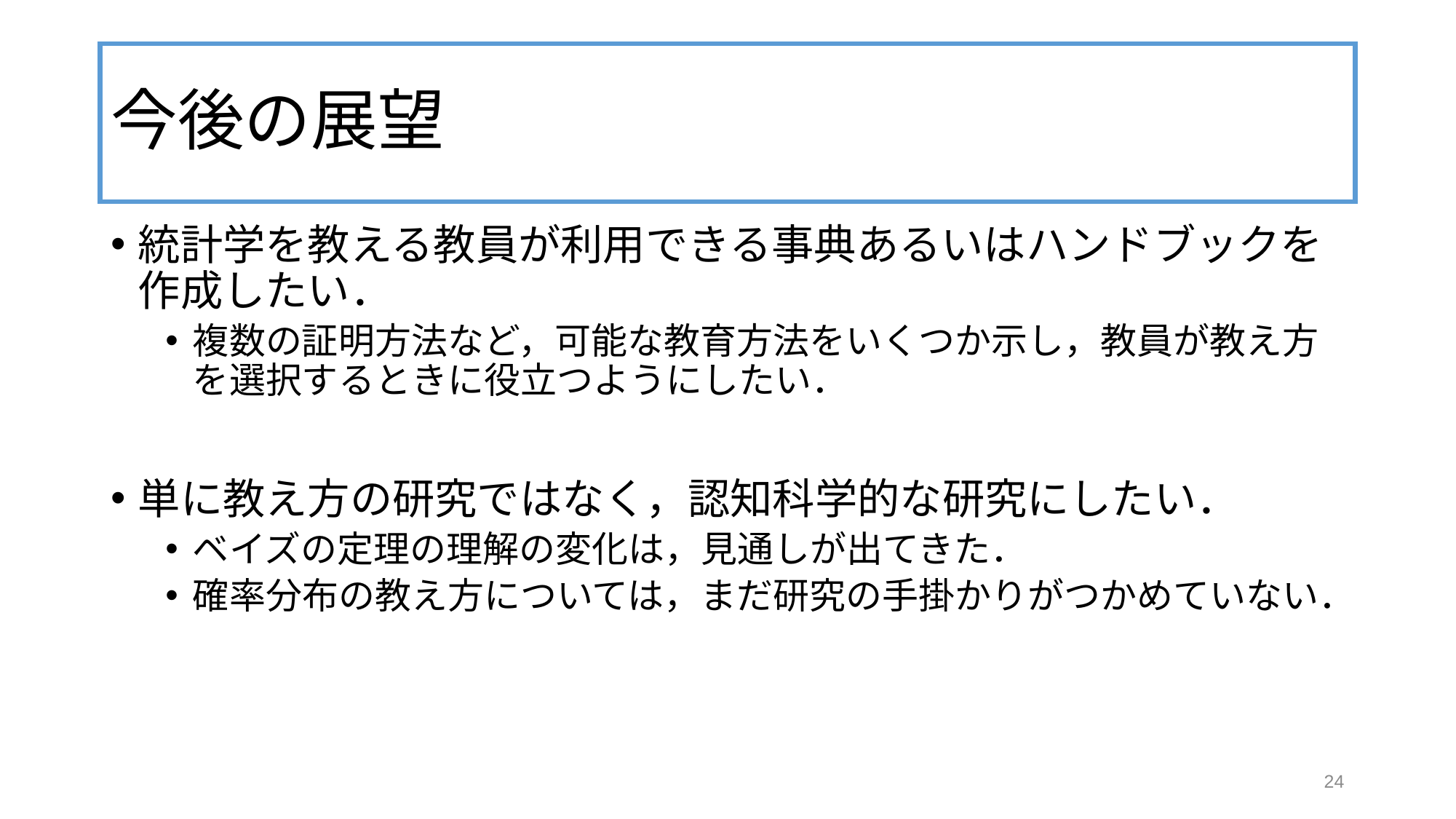

# 今後の展望
統計学を教える教員が利用できる事典あるいはハンドブックを作成したい．
複数の証明方法など，可能な教育方法をいくつか示し，教員が教え方を選択するときに役立つようにしたい．

単に教え方の研究ではなく，認知科学的な研究にしたい．
ベイズの定理の理解の変化は，見通しが出てきた．
確率分布の教え方については，まだ研究の手掛かりがつかめていない．
24